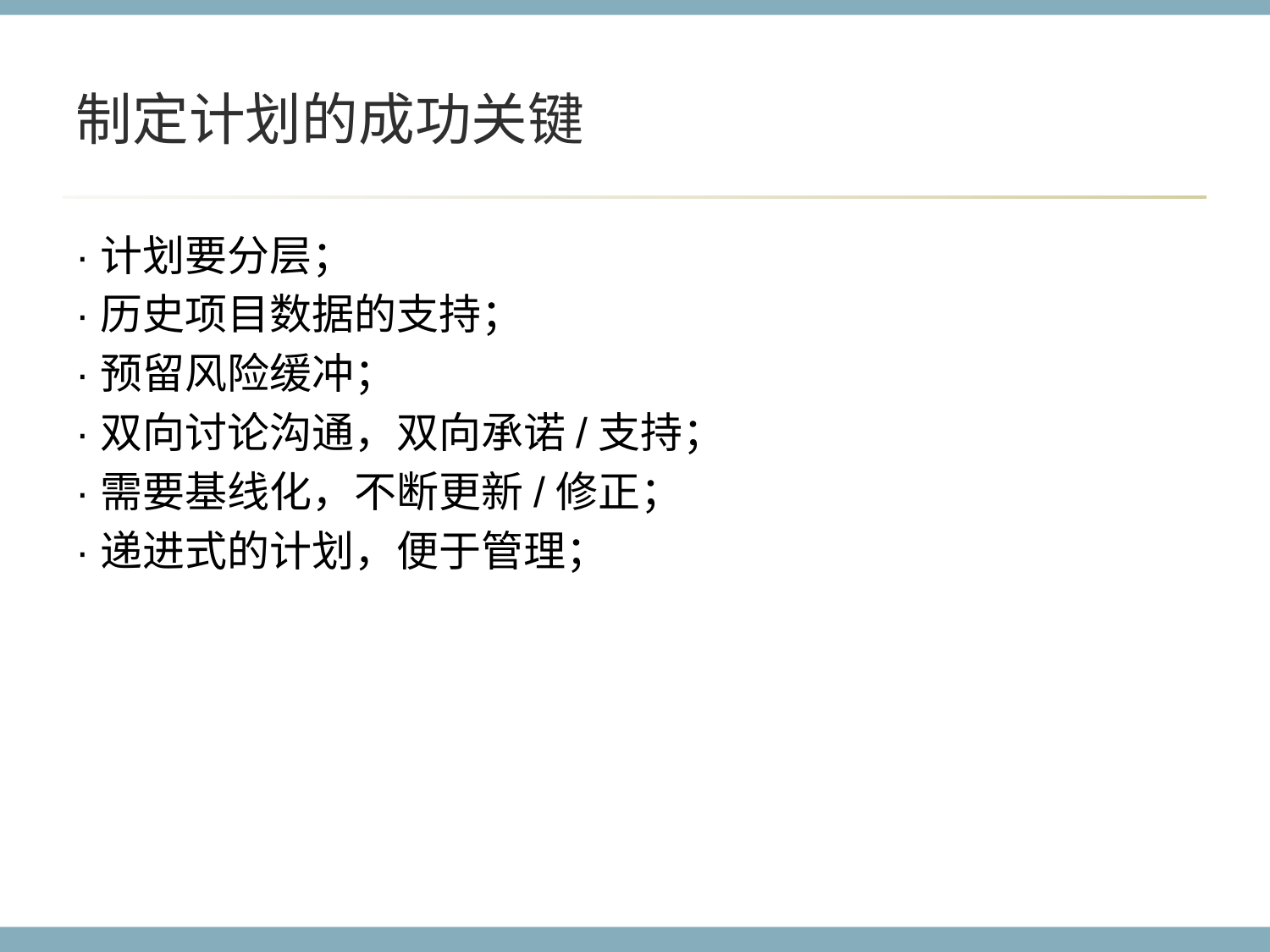

# 制定计划的成功关键
·计划要分层；
·历史项目数据的支持；
·预留风险缓冲；
·双向讨论沟通，双向承诺/支持；
·需要基线化，不断更新/修正；
·递进式的计划，便于管理；